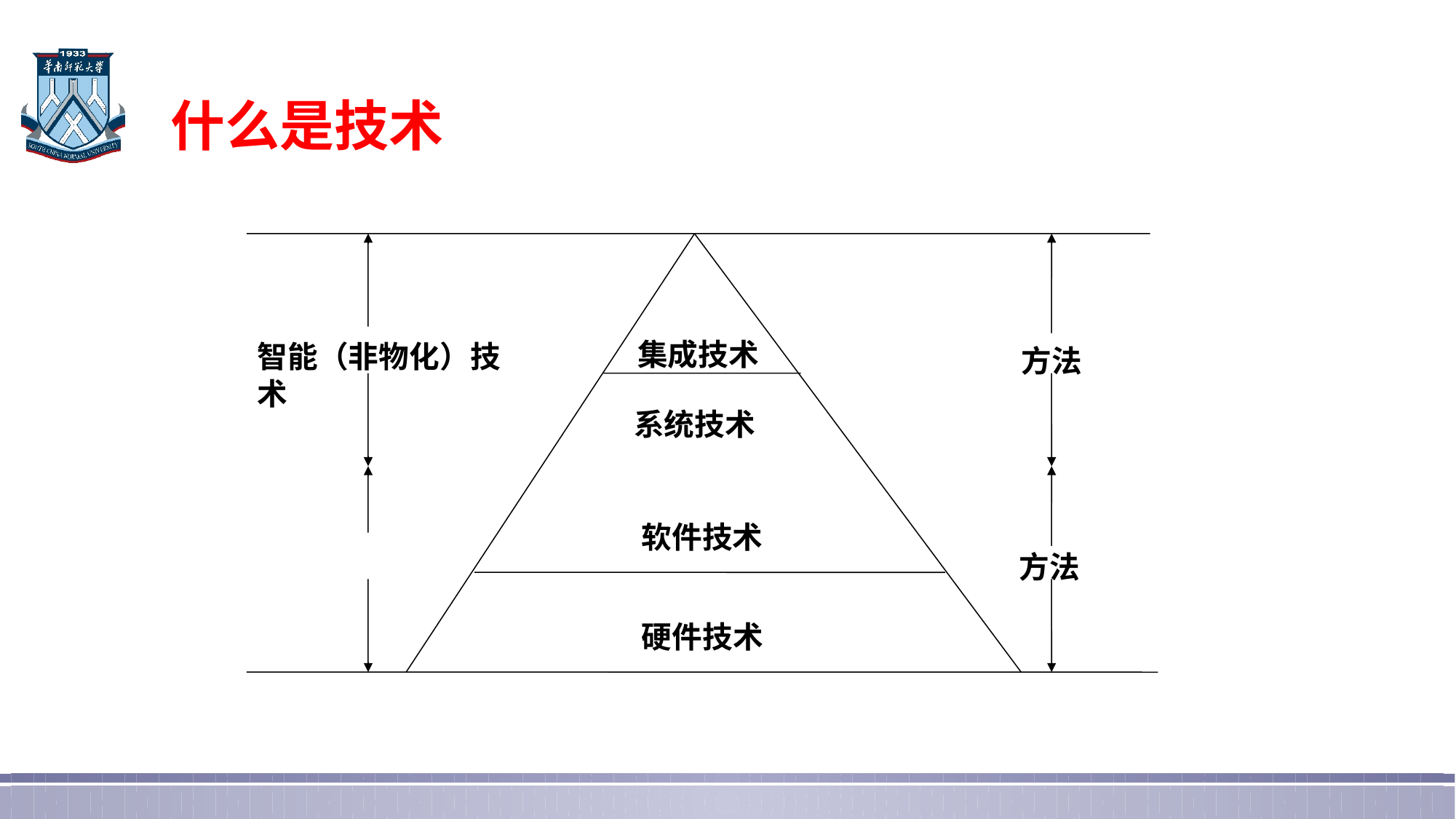

# 什么是技术

集成技术
智能（非物化）技术
方法

系统技术

软件技术
方法

硬件技术